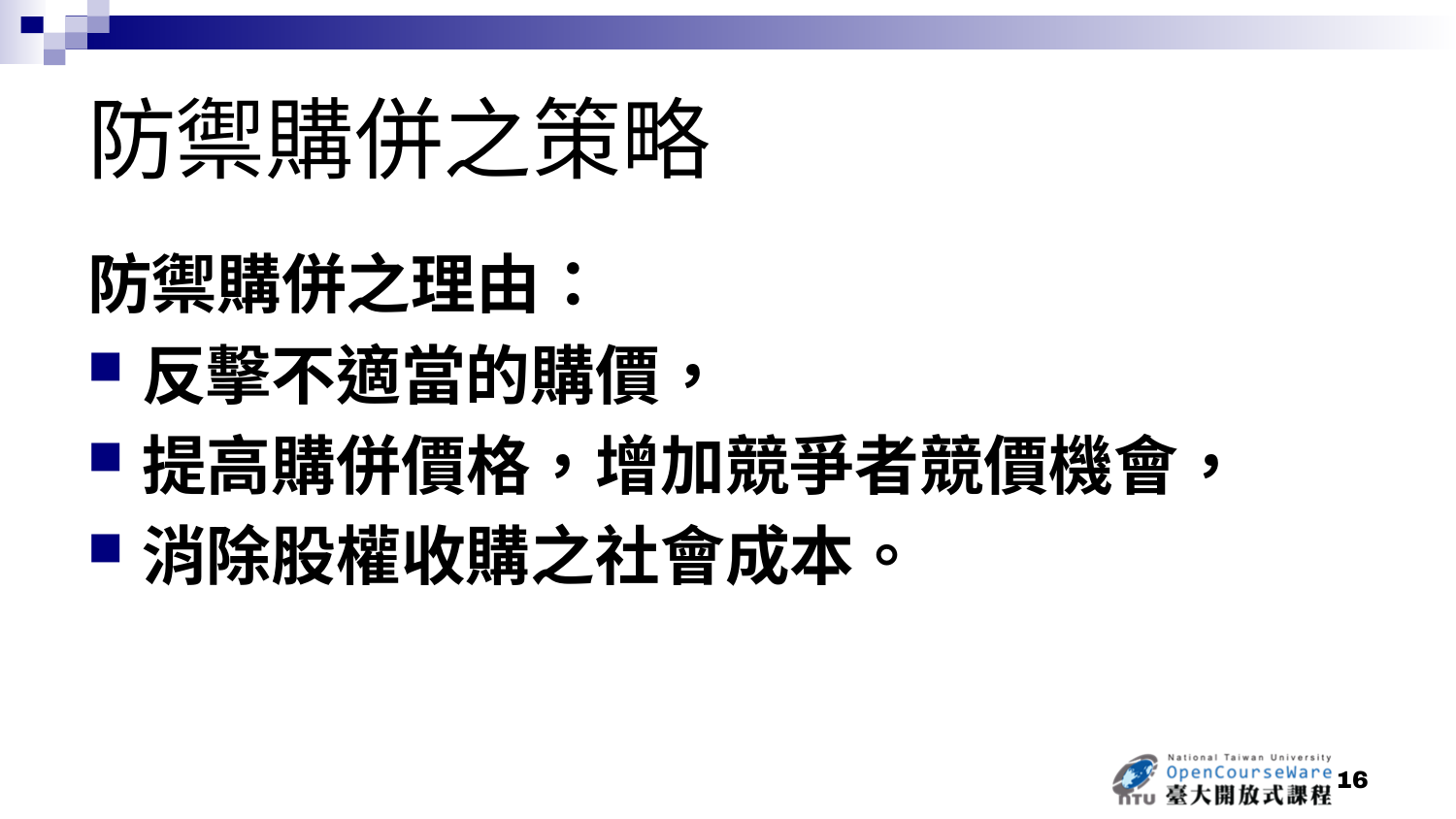

# 防禦購併之策略
防禦購併之理由：
反擊不適當的購價，
提高購併價格，增加競爭者競價機會，
消除股權收購之社會成本。
16